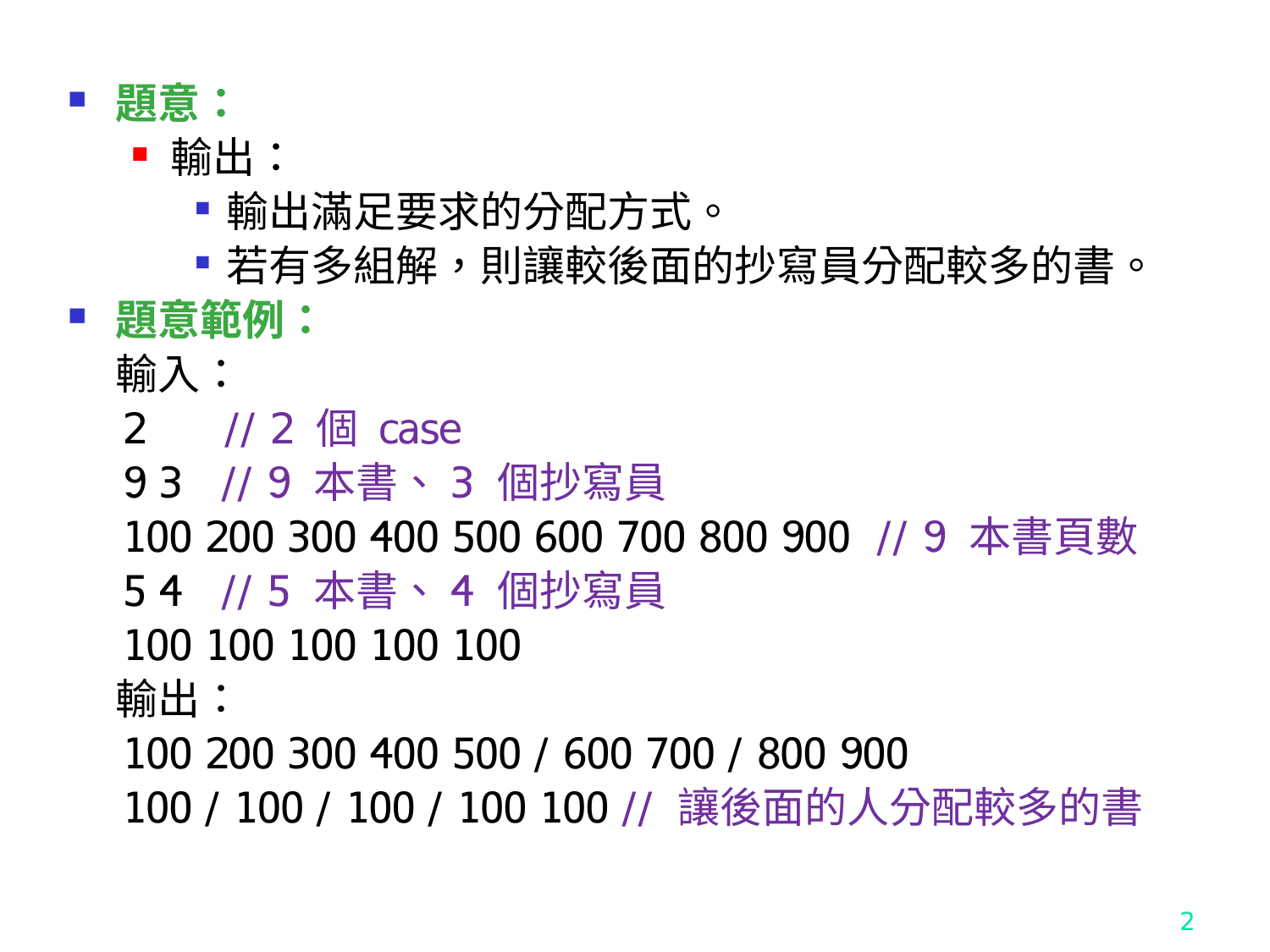

題意：
輸出：
輸出滿足要求的分配方式。
若有多組解，則讓較後面的抄寫員分配較多的書。
題意範例：
    輸入：
2      // 2 個 case
9 3   // 9 本書、3 個抄寫員
100 200 300 400 500 600 700 800 900  // 9 本書頁數
5 4   // 5 本書、4 個抄寫員
100 100 100 100 100
    輸出：
100 200 300 400 500 / 600 700 / 800 900
100 / 100 / 100 / 100 100 // 讓後面的人分配較多的書

2